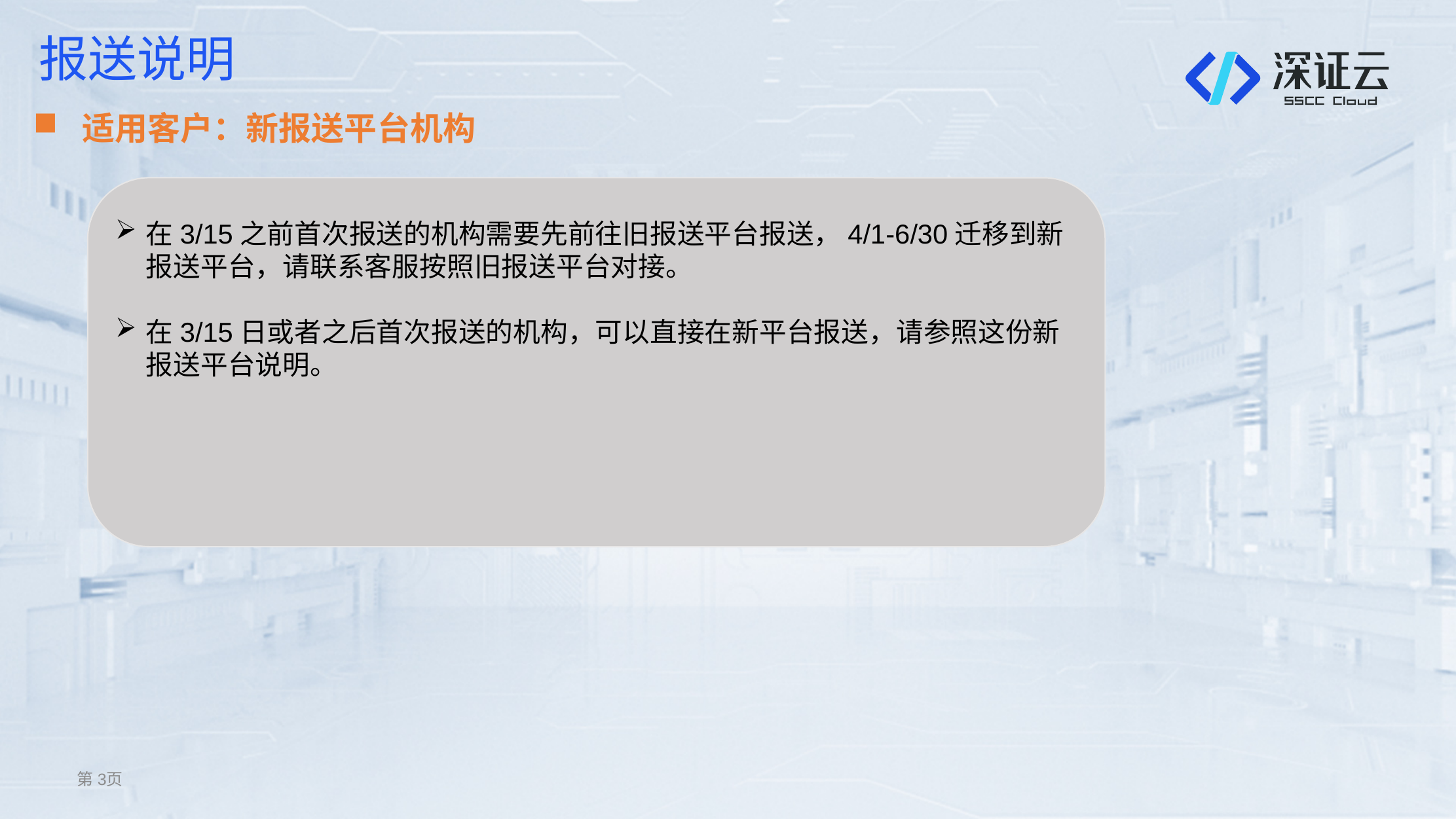

报送说明
适用客户：新报送平台机构
在3/15之前首次报送的机构需要先前往旧报送平台报送，4/1-6/30迁移到新报送平台，请联系客服按照旧报送平台对接。

在3/15日或者之后首次报送的机构，可以直接在新平台报送，请参照这份新报送平台说明。